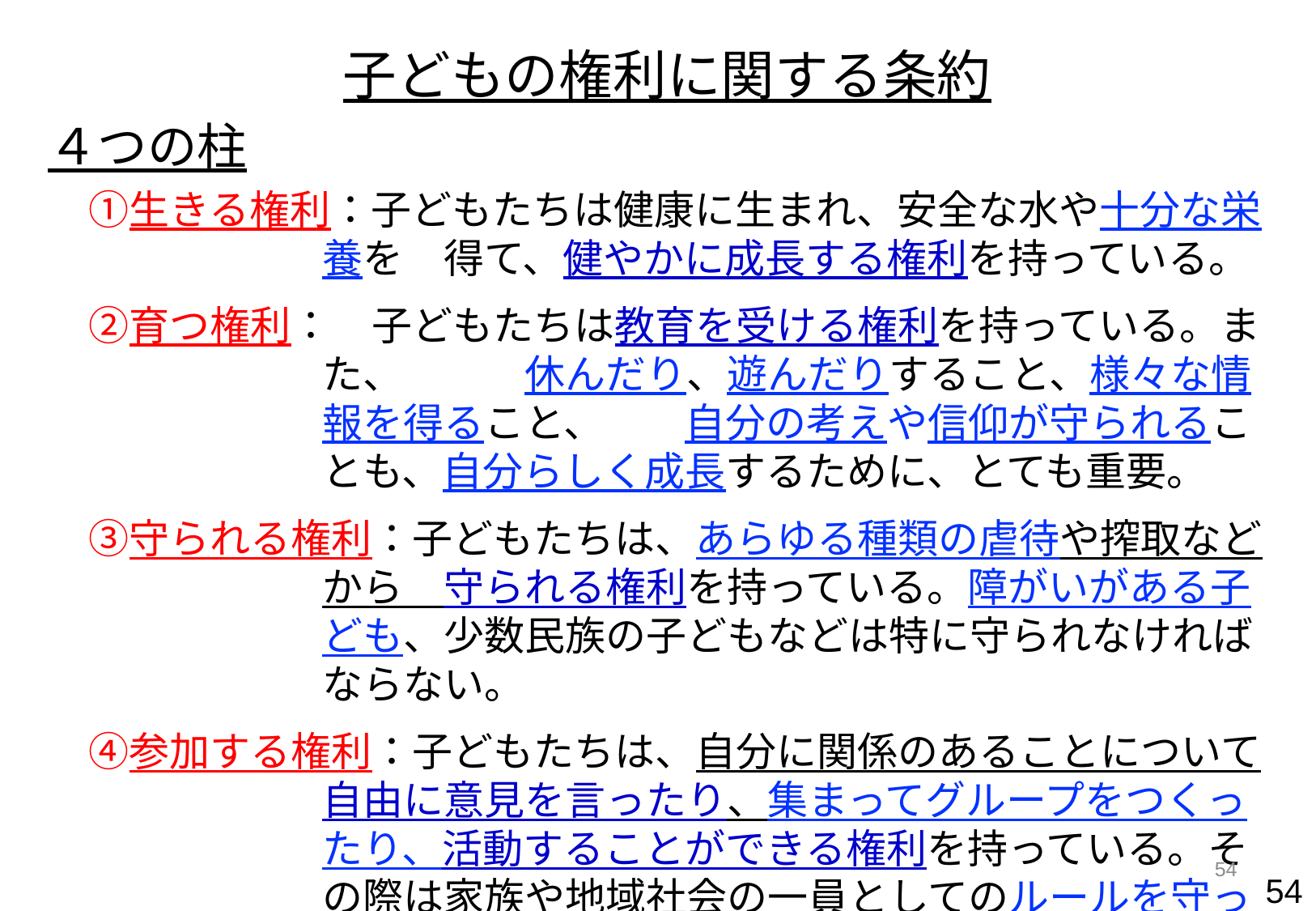

子どもの権利に関する条約
４つの柱
　①生きる権利：子どもたちは健康に生まれ、安全な水や十分な栄養を　得て、健やかに成長する権利を持っている。
　②育つ権利：　子どもたちは教育を受ける権利を持っている。また、　　　休んだり、遊んだりすること、様々な情報を得ること、　　自分の考えや信仰が守られることも、自分らしく成長するために、とても重要。
　③守られる権利：子どもたちは、あらゆる種類の虐待や搾取などから　守られる権利を持っている。障がいがある子ども、少数民族の子どもなどは特に守られなければならない。
　④参加する権利：子どもたちは、自分に関係のあることについて自由に意見を言ったり、集まってグループをつくったり、活動することができる権利を持っている。その際は家族や地域社会の一員としてのルールを守って、行動することが大切。
54
54